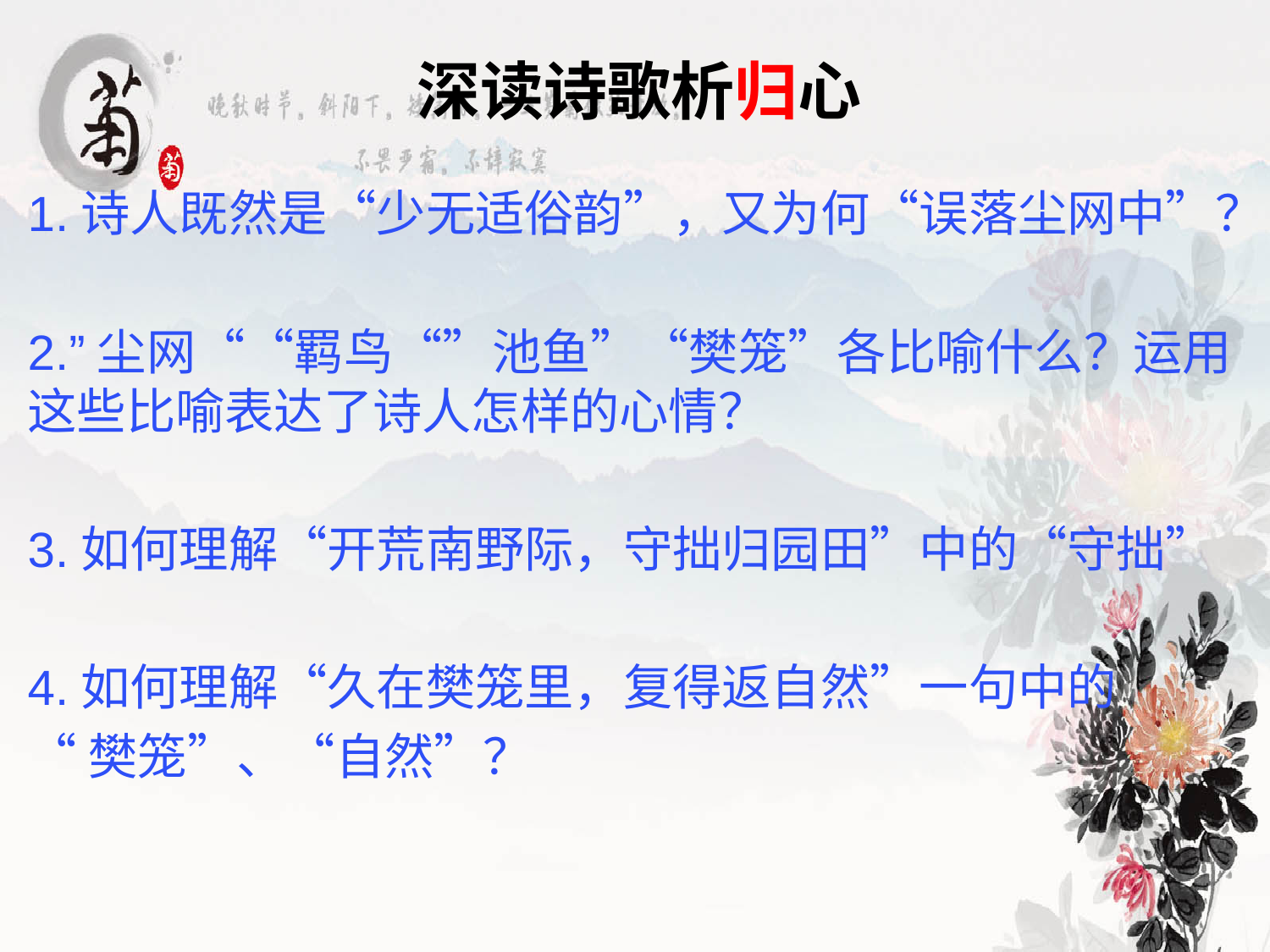

# 深读诗歌析归心
1.诗人既然是“少无适俗韵”，又为何“误落尘网中”？

2.”尘网““羁鸟“”池鱼”“樊笼”各比喻什么？运用这些比喻表达了诗人怎样的心情？

3.如何理解“开荒南野际，守拙归园田”中的“守拙”

4.如何理解“久在樊笼里，复得返自然”一句中的
“樊笼”、“自然”？